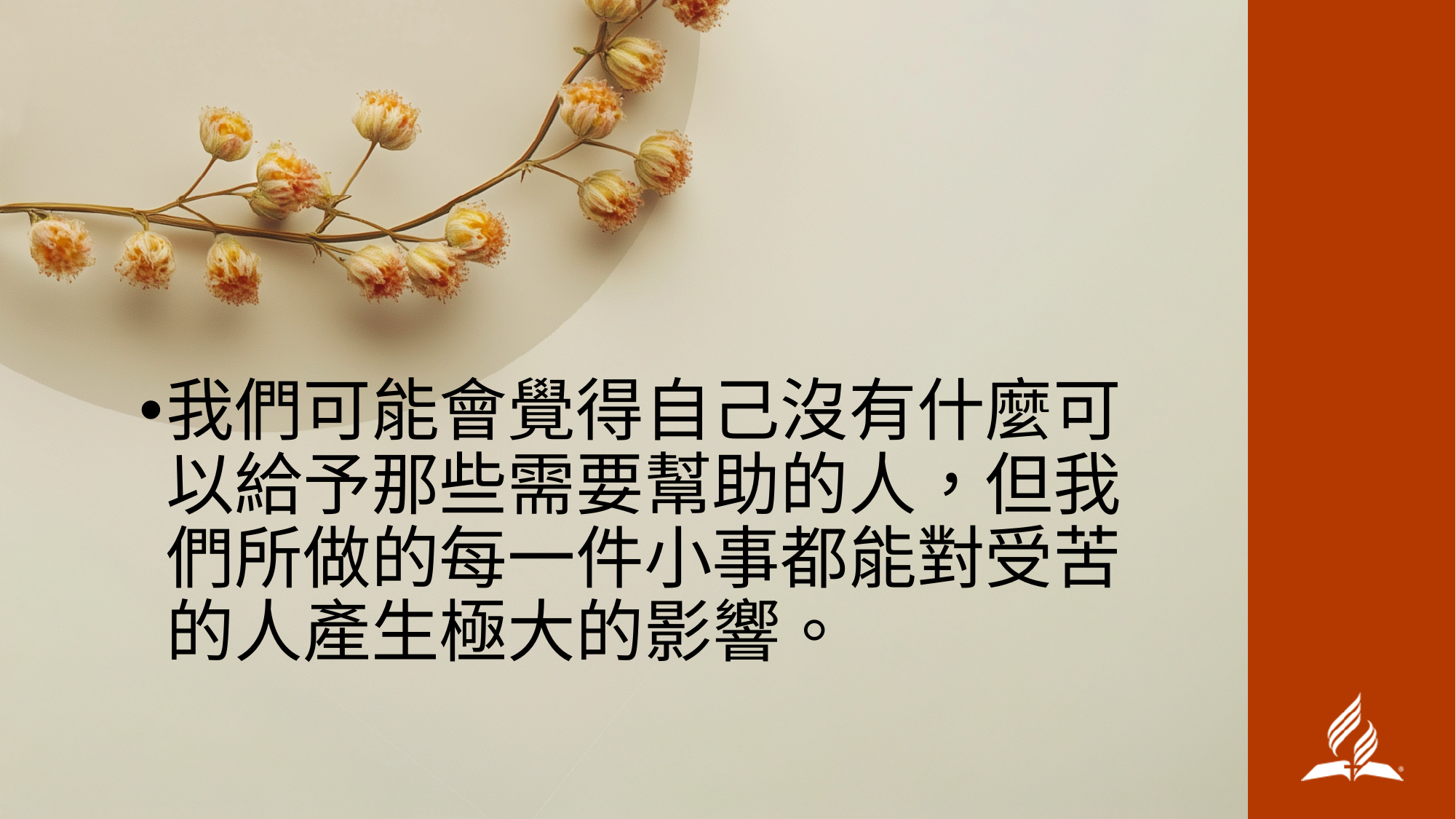

我們可能會覺得自己沒有什麼可以給予那些需要幫助的人，但我們所做的每一件小事都能對受苦的人產生極大的影響。